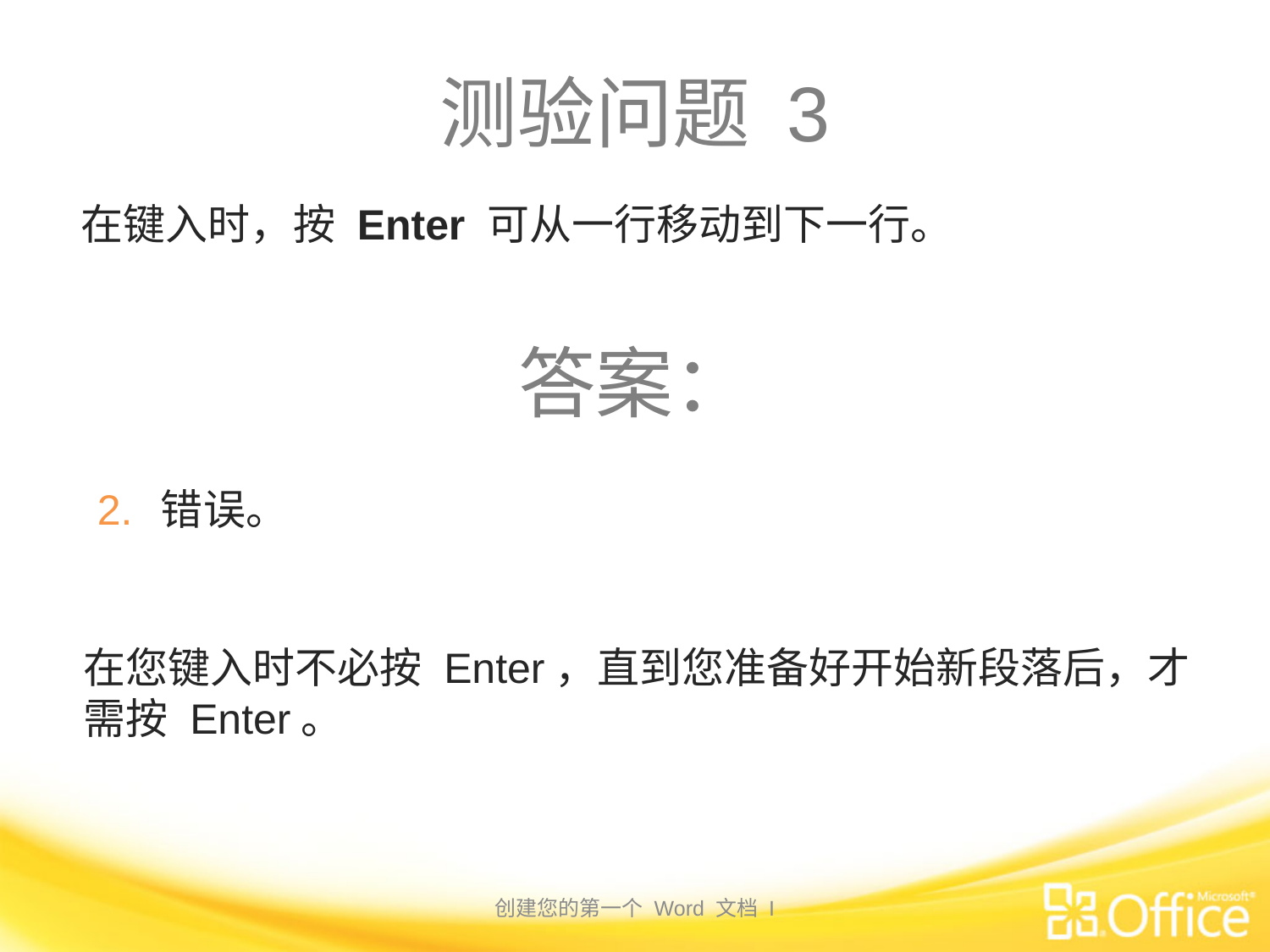

# 测验问题 3
在键入时，按 Enter 可从一行移动到下一行。
答案：
错误。
在您键入时不必按 Enter，直到您准备好开始新段落后，才需按 Enter。
创建您的第一个 Word 文档 I